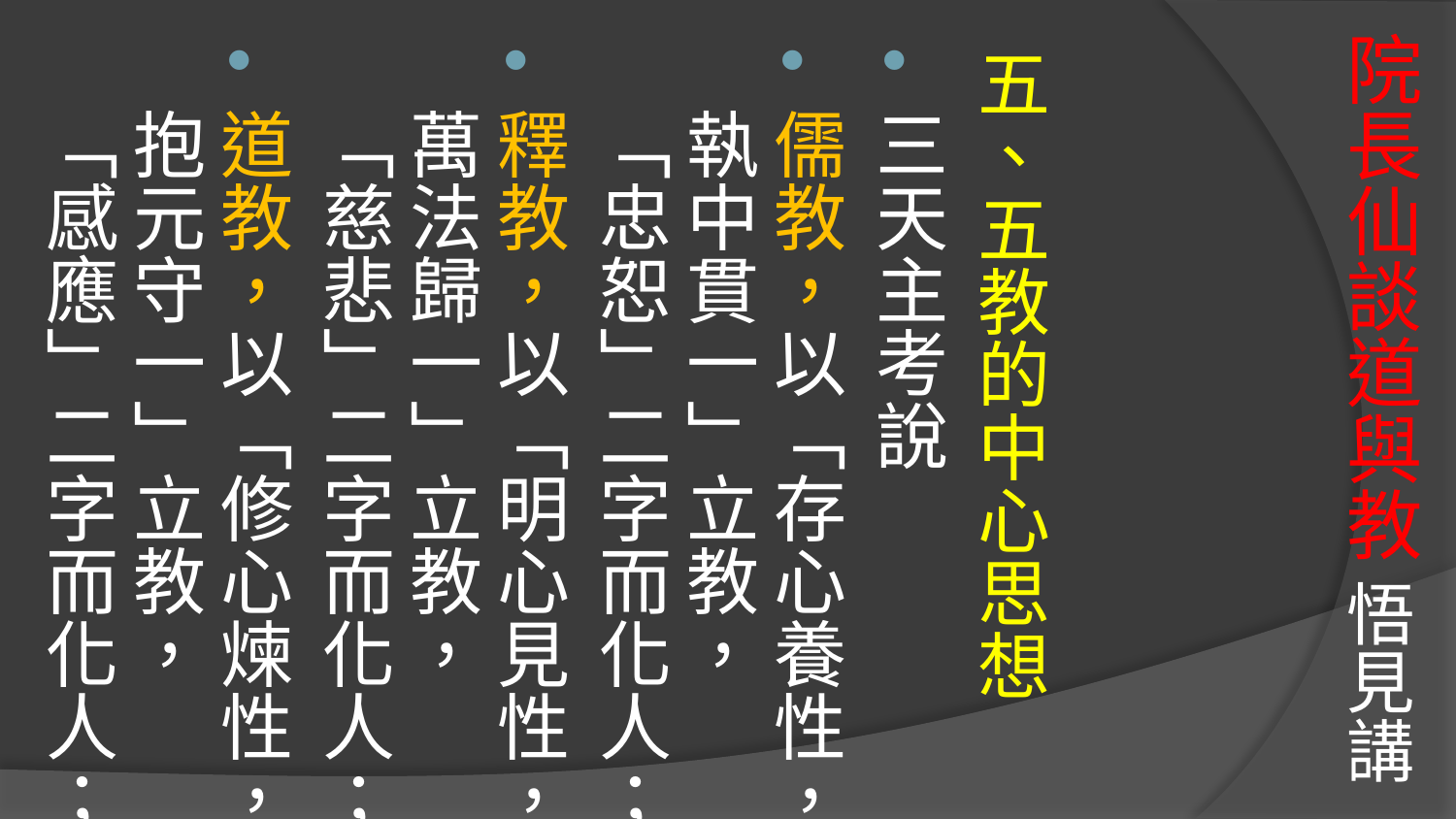

# 院長仙談道與教 悟見講
五、五教的中心思想
三天主考說
儒教，以「存心養性，執中貫一」立教，「忠恕」二字而化人；
釋教，以「明心見性，萬法歸一」立教，「慈悲」二字而化人；
道教，以「修心煉性，抱元守一」立教，「感應」二字而化人；